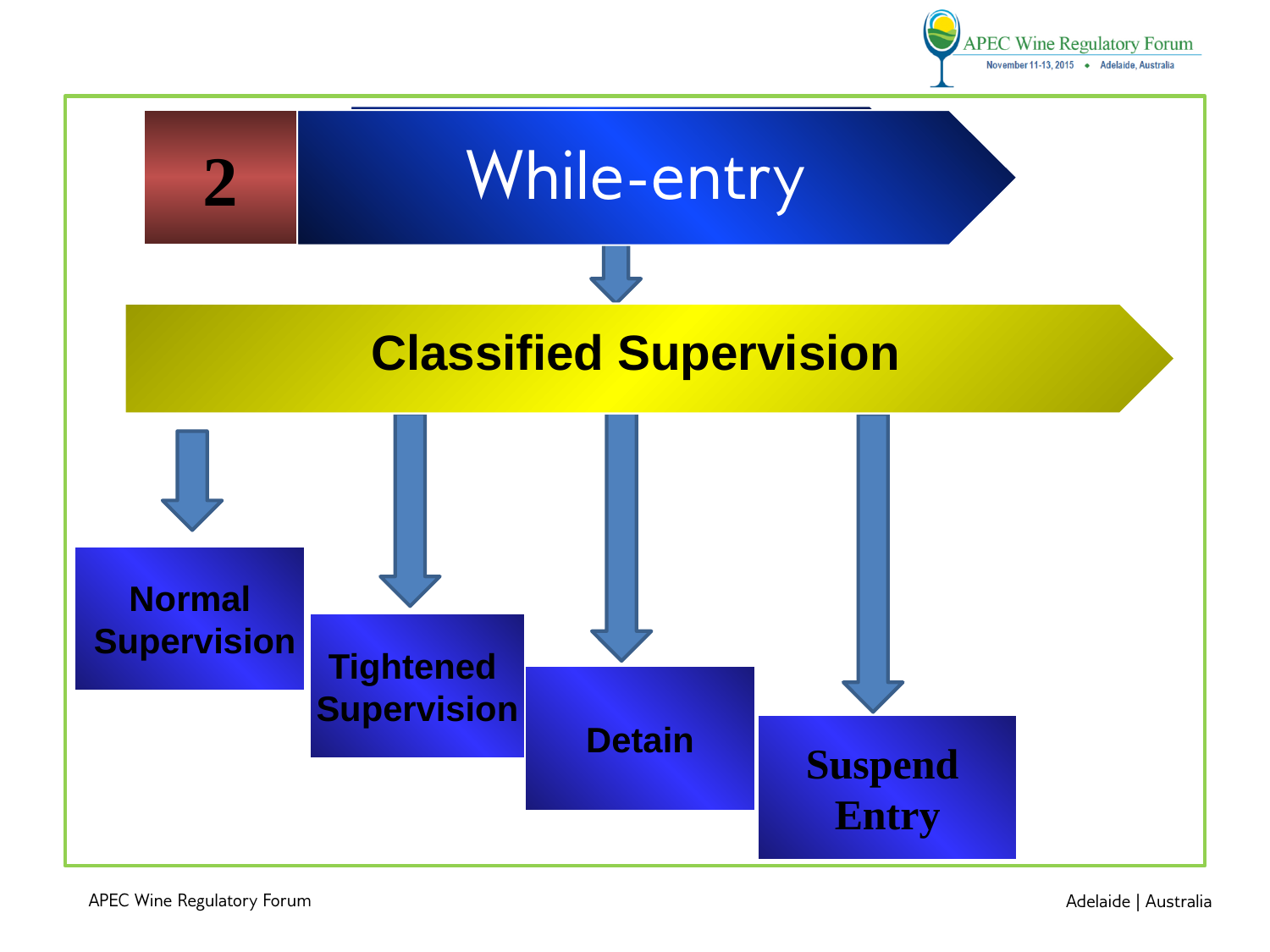

#
while-entry
2

   While-entry

3
出口检验检疫

Classified Supervision

Normal
 Supervision
Tightened
Supervision
Detain
Suspend
Entry